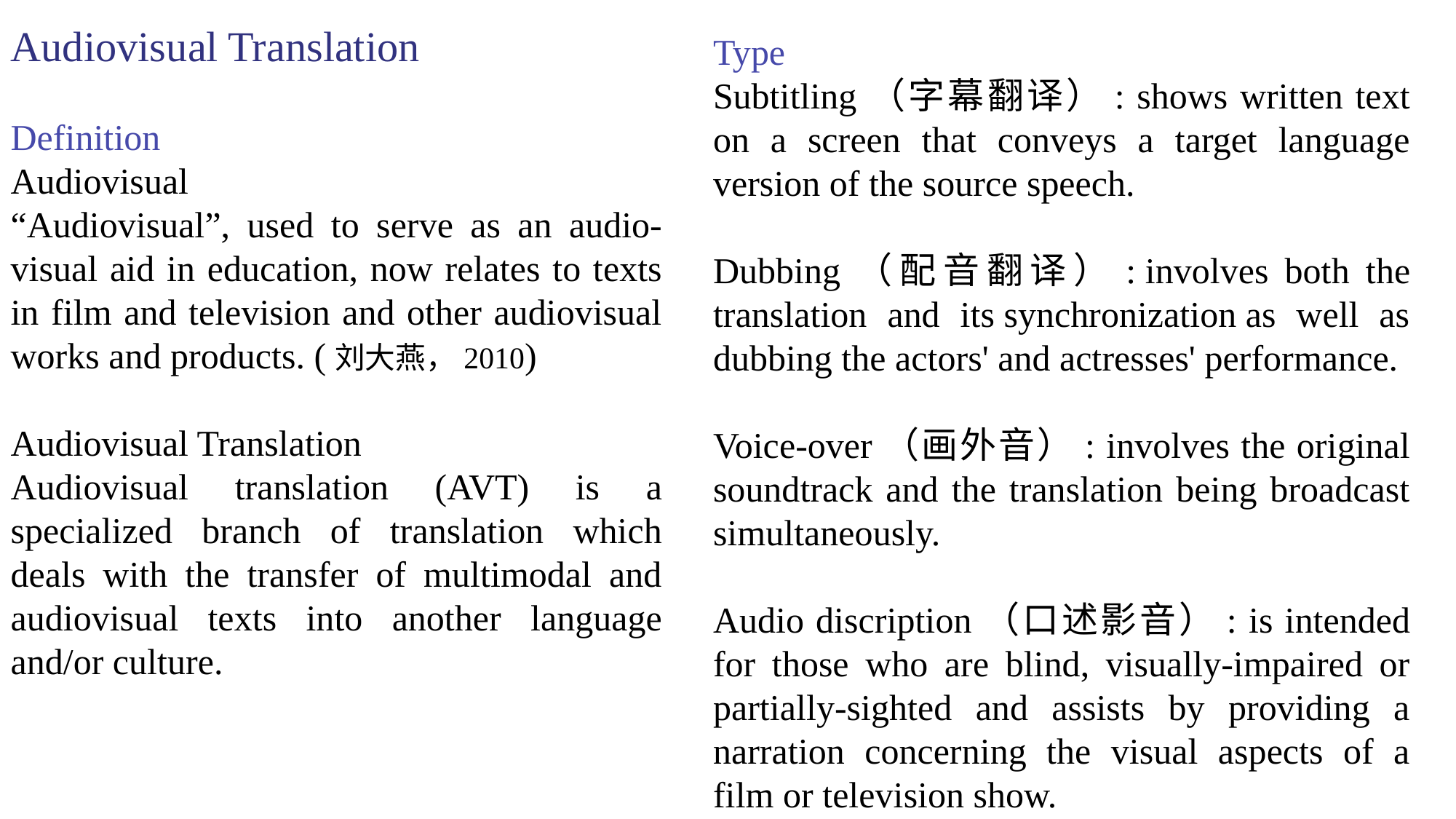

Audiovisual Translation

Definition
Audiovisual
“Audiovisual”, used to serve as an audio-visual aid in education, now relates to texts in film and television and other audiovisual works and products. (刘大燕，2010)

Audiovisual Translation
Audiovisual translation (AVT) is a specialized branch of translation which deals with the transfer of multimodal and audiovisual texts into another language and/or culture.

Type
Subtitling（字幕翻译）: shows written text on a screen that conveys a target language version of the source speech.

Dubbing（配音翻译）: involves both the translation and its synchronization as well as dubbing the actors' and actresses' performance.

Voice-over（画外音）: involves the original soundtrack and the translation being broadcast simultaneously.

Audio discription（口述影音）: is intended for those who are blind, visually-impaired or partially-sighted and assists by providing a narration concerning the visual aspects of a film or television show.